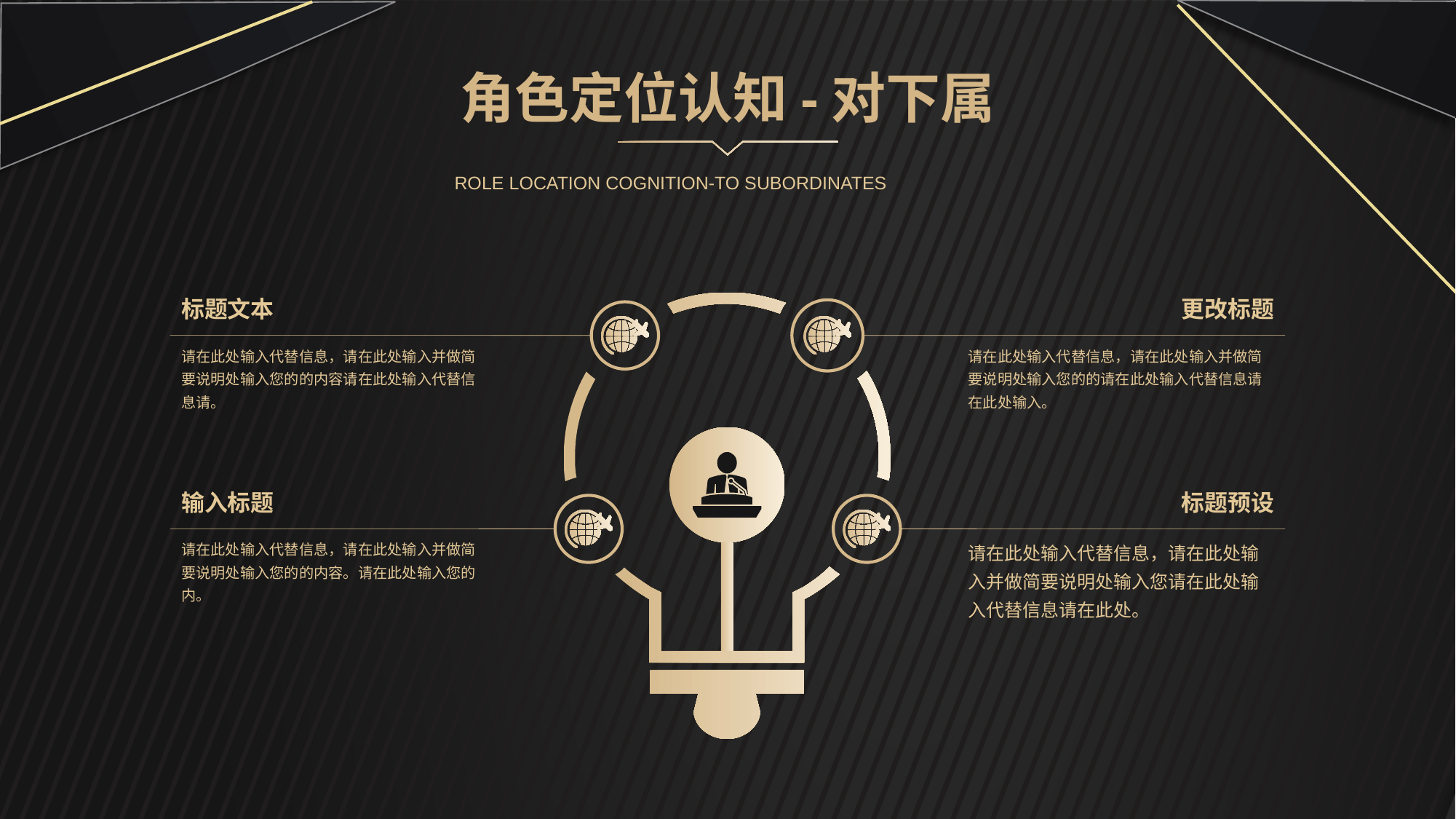

角色定位认知-对下属
Role Location Cognition-to Subordinates
标题文本
更改标题

请在此处输入代替信息，请在此处输入并做简要说明处输入您的的内容请在此处输入代替信息请。
请在此处输入代替信息，请在此处输入并做简要说明处输入您的的请在此处输入代替信息请在此处输入。
输入标题
标题预设
请在此处输入代替信息，请在此处输入并做简要说明处输入您的的内容。请在此处输入您的内。
请在此处输入代替信息，请在此处输入并做简要说明处输入您请在此处输入代替信息请在此处。